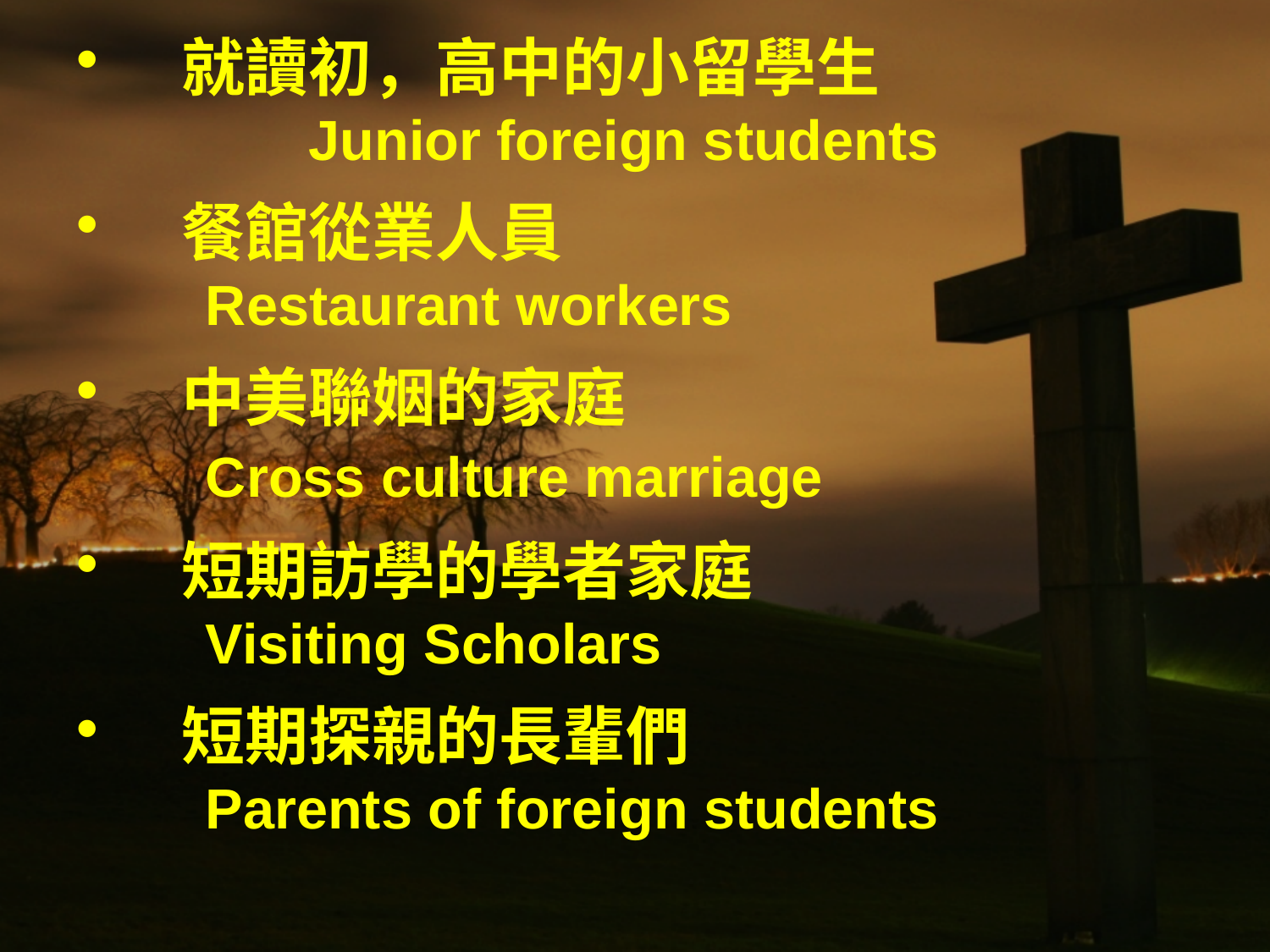

就讀初，高中的小留學生
		Junior foreign students
餐館從業人員
	Restaurant workers
中美聯姻的家庭
	Cross culture marriage
短期訪學的學者家庭
	Visiting Scholars
短期探親的長輩們
	Parents of foreign students